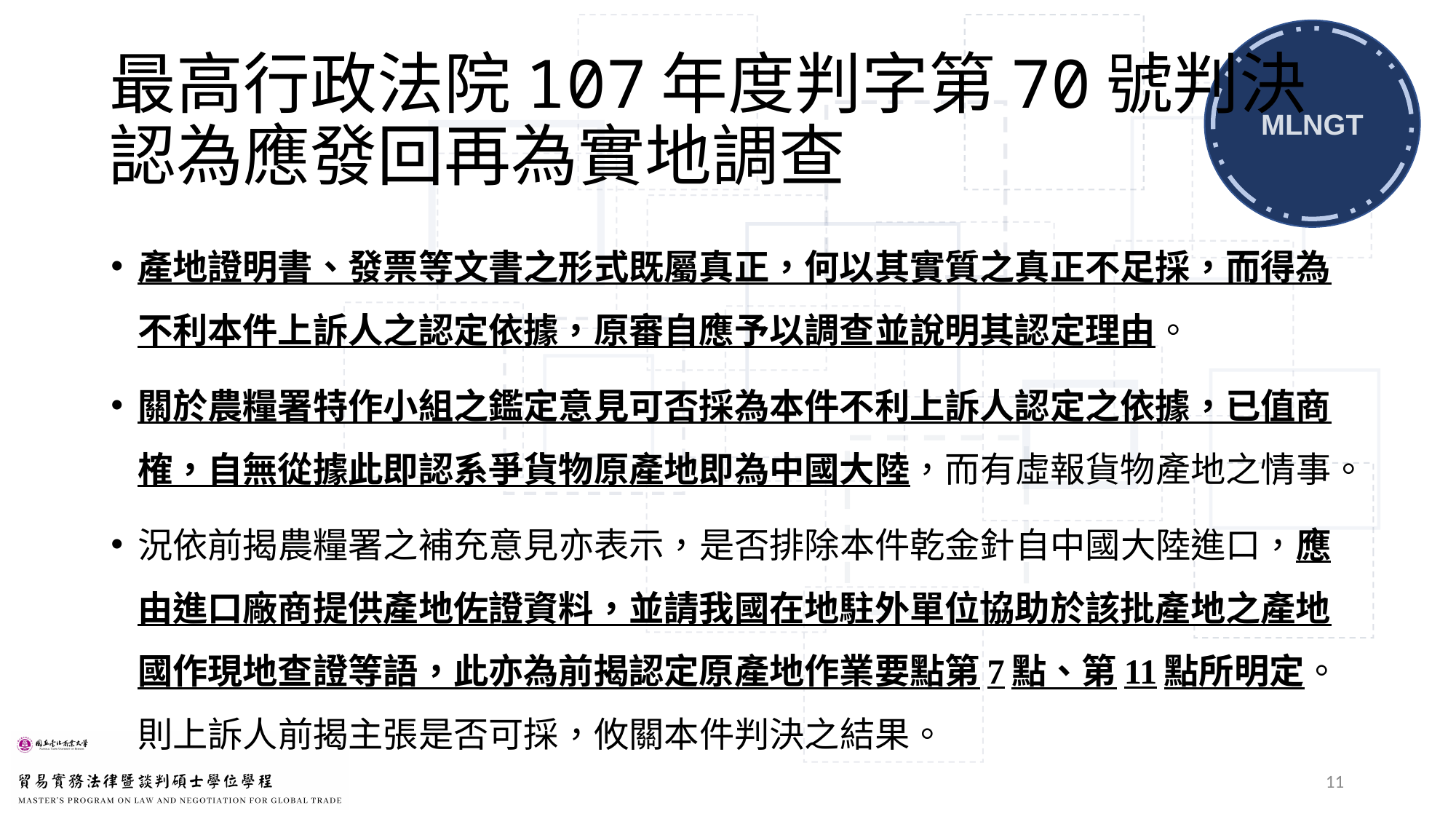

# 最高行政法院107年度判字第70號判決 認為應發回再為實地調查
產地證明書、發票等文書之形式既屬真正，何以其實質之真正不足採，而得為不利本件上訴人之認定依據，原審自應予以調查並說明其認定理由。
關於農糧署特作小組之鑑定意見可否採為本件不利上訴人認定之依據，已值商榷，自無從據此即認系爭貨物原產地即為中國大陸，而有虛報貨物產地之情事。
況依前揭農糧署之補充意見亦表示，是否排除本件乾金針自中國大陸進口，應由進口廠商提供產地佐證資料，並請我國在地駐外單位協助於該批產地之產地國作現地查證等語，此亦為前揭認定原產地作業要點第7點、第11點所明定。則上訴人前揭主張是否可採，攸關本件判決之結果。